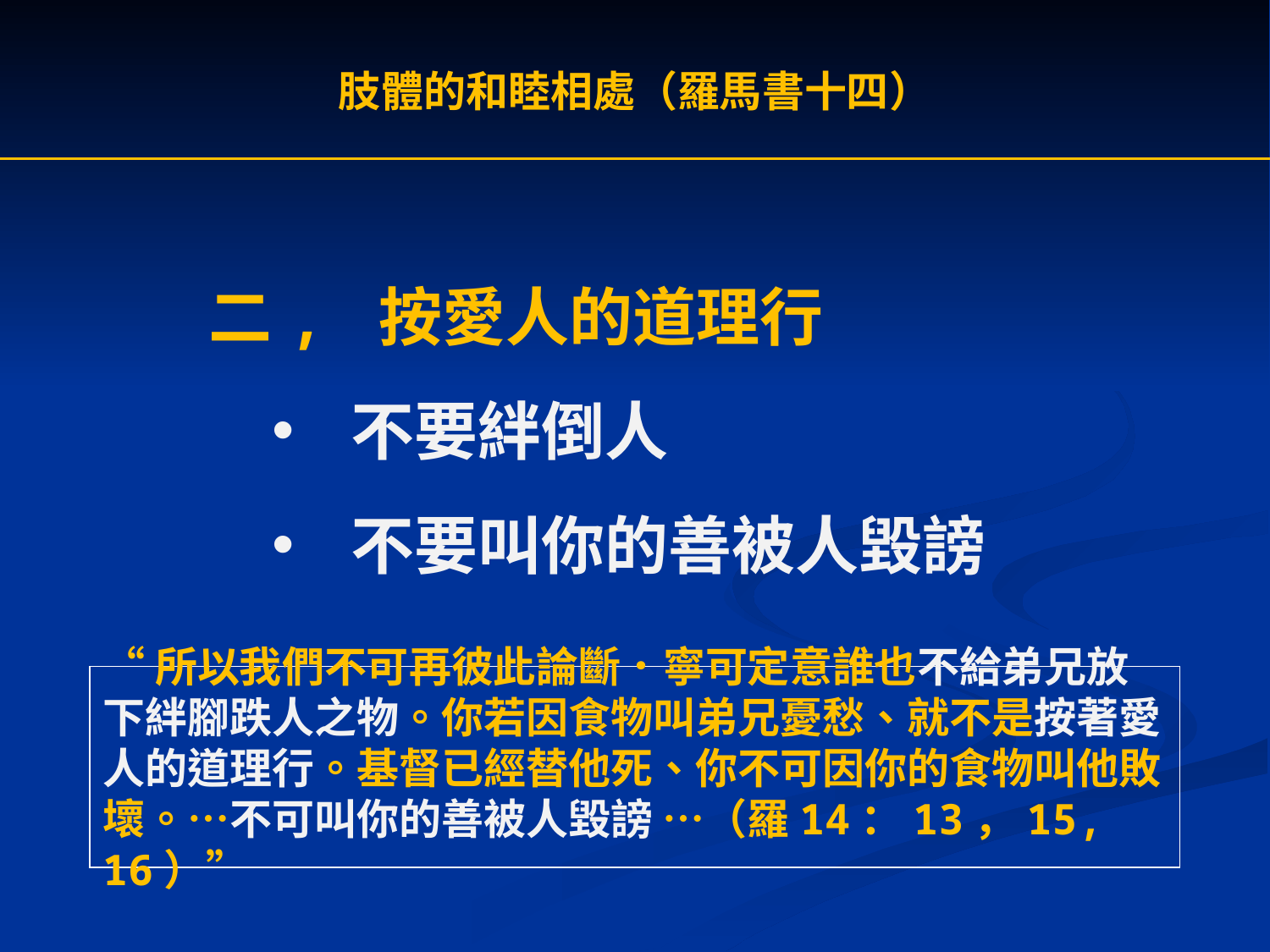

肢體的和睦相處（羅馬書十四）
二, 按愛人的道理行
不要絆倒人
不要叫你的善被人毀謗

“所以我們不可再彼此論斷．寧可定意誰也不給弟兄放下絆腳跌人之物。你若因食物叫弟兄憂愁、就不是按著愛人的道理行。基督已經替他死、你不可因你的食物叫他敗壞。…不可叫你的善被人毀謗 …（羅14：13，15, 16）”